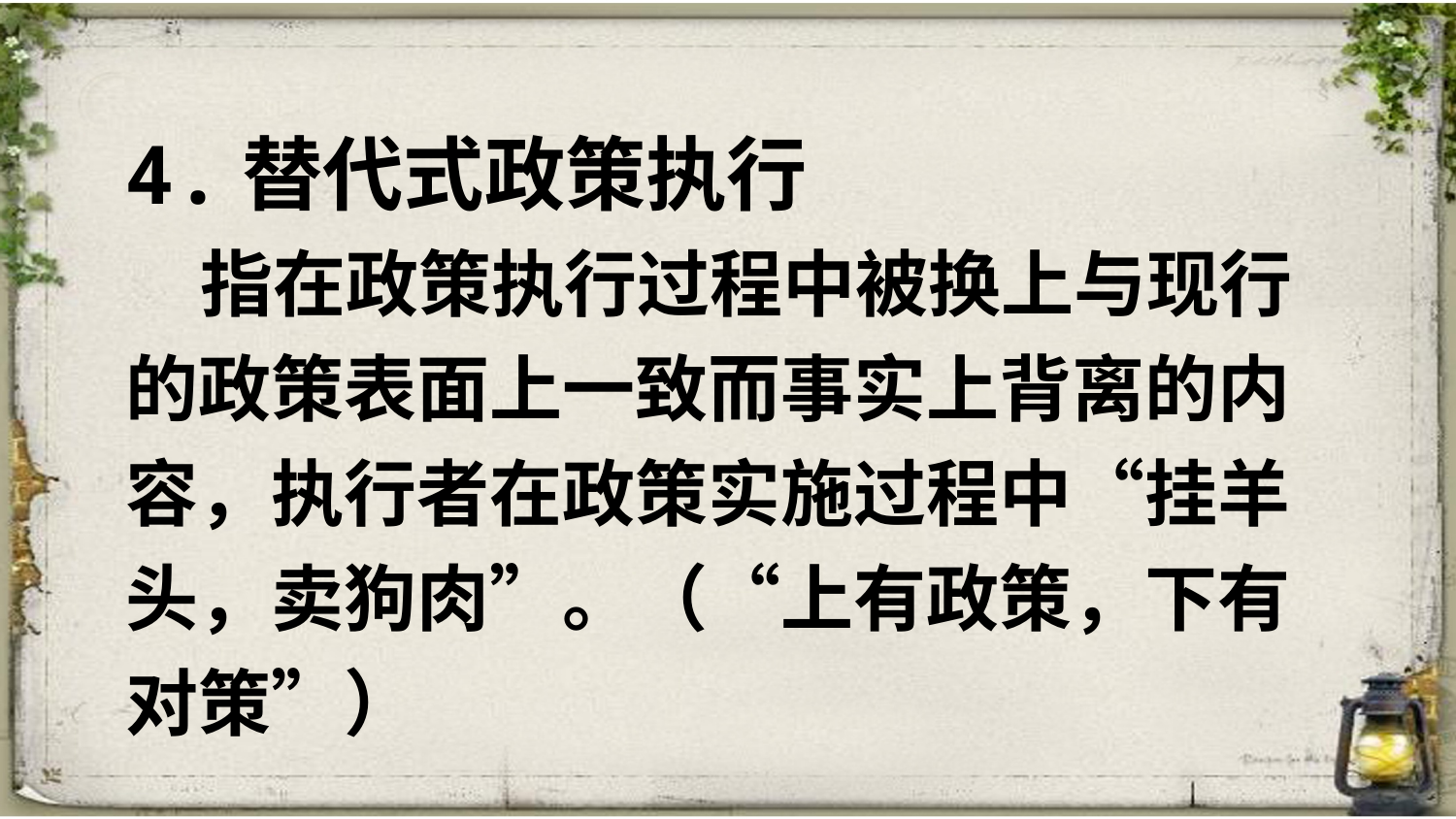

4.替代式政策执行
    指在政策执行过程中被换上与现行的政策表面上一致而事实上背离的内容，执行者在政策实施过程中“挂羊头，卖狗肉”。（“上有政策，下有对策”）